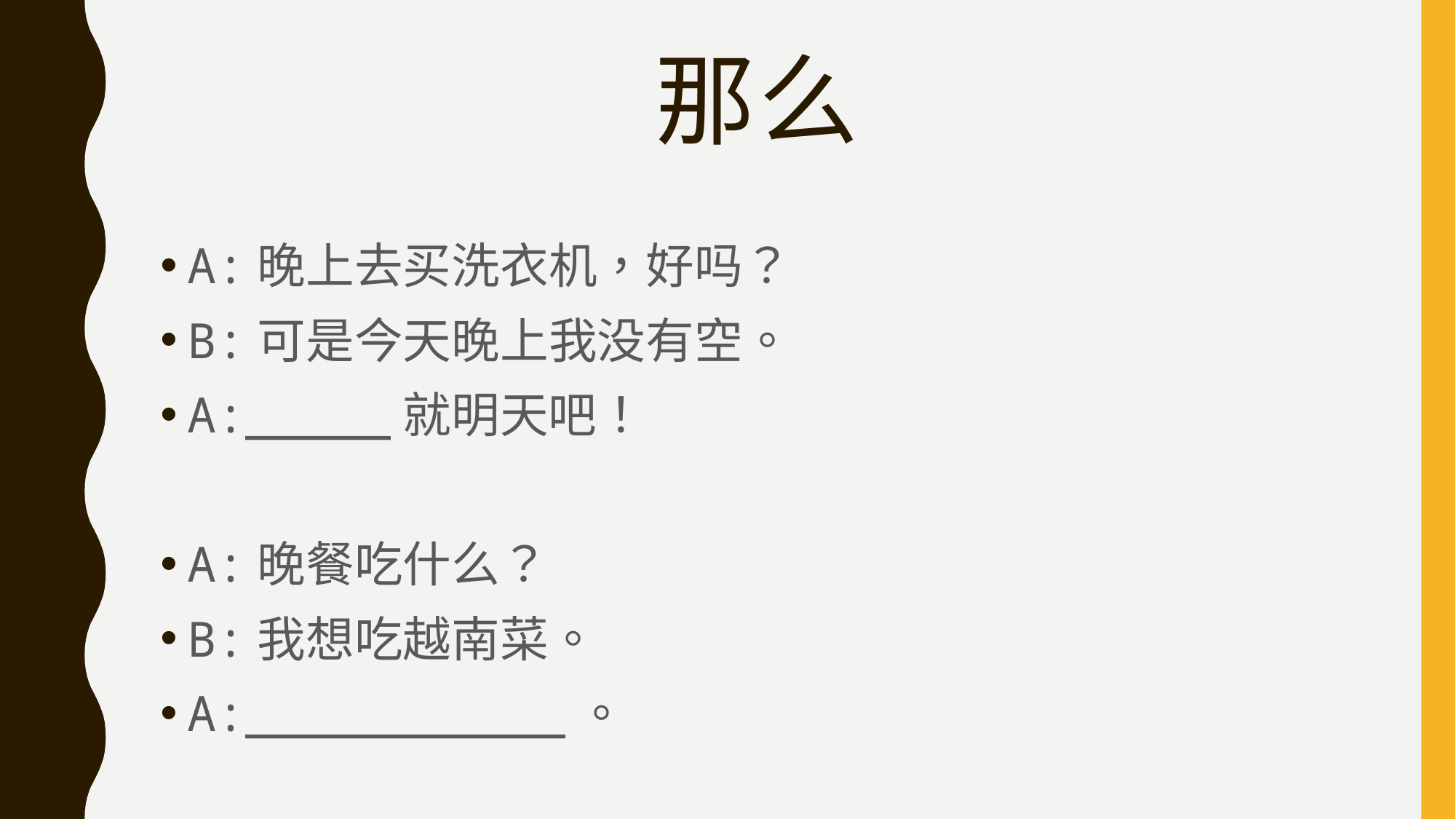

# 那么
A:晚上去买洗衣机，好吗？
B:可是今天晚上我没有空。
A:_____就明天吧！

A:晚餐吃什么？
B:我想吃越南菜。
A:___________。